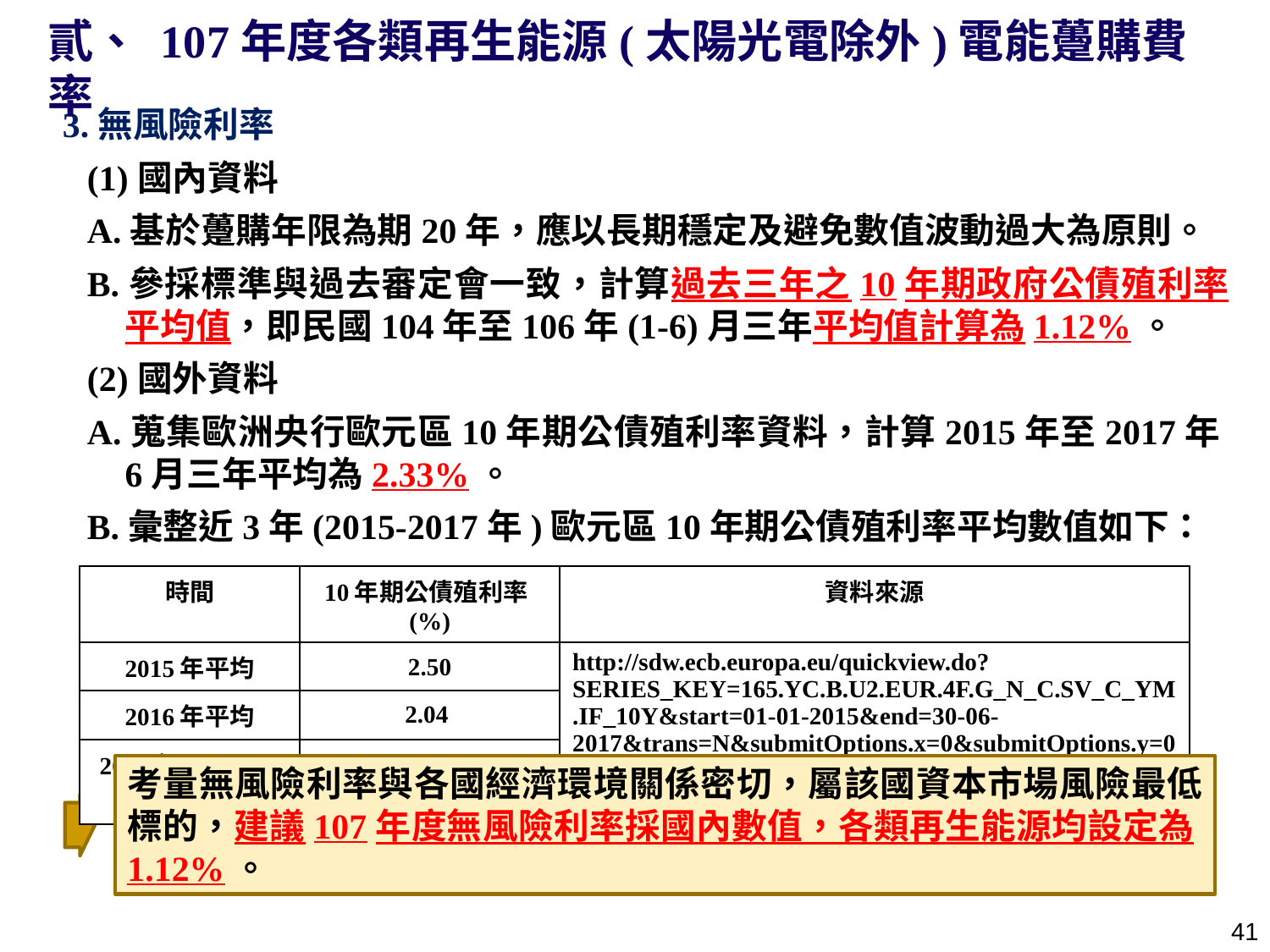

貳、 107年度各類再生能源(太陽光電除外)電能躉購費率
3.無風險利率
(1)國內資料
A.基於躉購年限為期20年，應以長期穩定及避免數值波動過大為原則。
B.參採標準與過去審定會一致，計算過去三年之10年期政府公債殖利率平均值，即民國104年至106年(1-6)月三年平均值計算為1.12%。
(2)國外資料
A.蒐集歐洲央行歐元區10年期公債殖利率資料，計算2015年至2017年6月三年平均為2.33%。
B.彙整近3年(2015-2017年)歐元區10年期公債殖利率平均數值如下：

| 時間 | 10年期公債殖利率(%) | 資料來源 |
| --- | --- | --- |
| 2015年平均 | 2.50 | http://sdw.ecb.europa.eu/quickview.do?SERIES\_KEY=165.YC.B.U2.EUR.4F.G\_N\_C.SV\_C\_YM.IF\_10Y&start=01-01-2015&end=30-06-2017&trans=N&submitOptions.x=0&submitOptions.y=0 |
| 2016年平均 | 2.04 |  |
| 2017年1~6月平均 | 2.58 |  |
考量無風險利率與各國經濟環境關係密切，屬該國資本市場風險最低標的，建議107年度無風險利率採國內數值，各類再生能源均設定為1.12%。

41